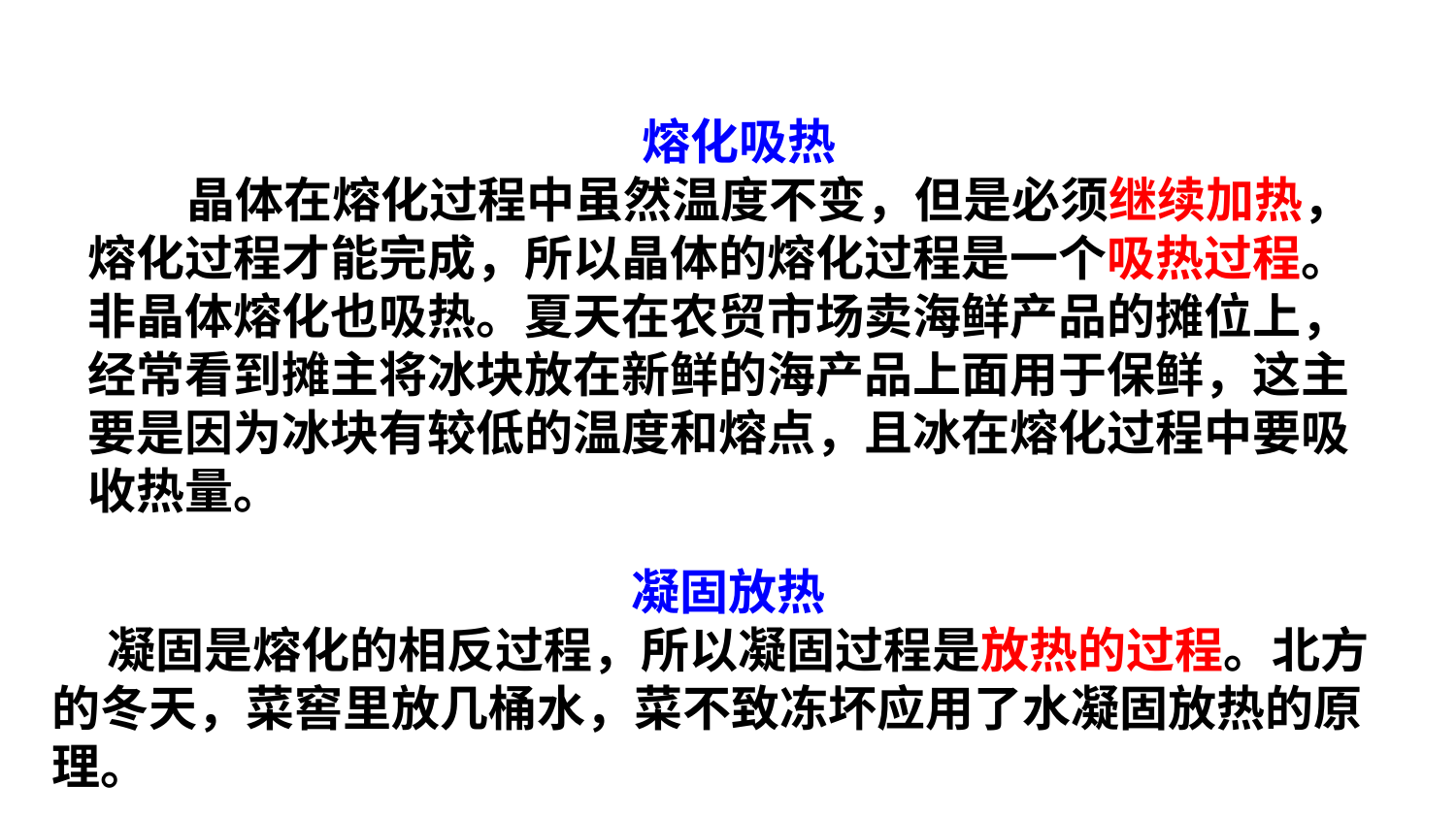

熔化吸热
        晶体在熔化过程中虽然温度不变，但是必须继续加热，熔化过程才能完成，所以晶体的熔化过程是一个吸热过程。非晶体熔化也吸热。夏天在农贸市场卖海鲜产品的摊位上，经常看到摊主将冰块放在新鲜的海产品上面用于保鲜，这主要是因为冰块有较低的温度和熔点，且冰在熔化过程中要吸收热量。
凝固放热
    凝固是熔化的相反过程，所以凝固过程是放热的过程。北方的冬天，菜窖里放几桶水，菜不致冻坏应用了水凝固放热的原理。